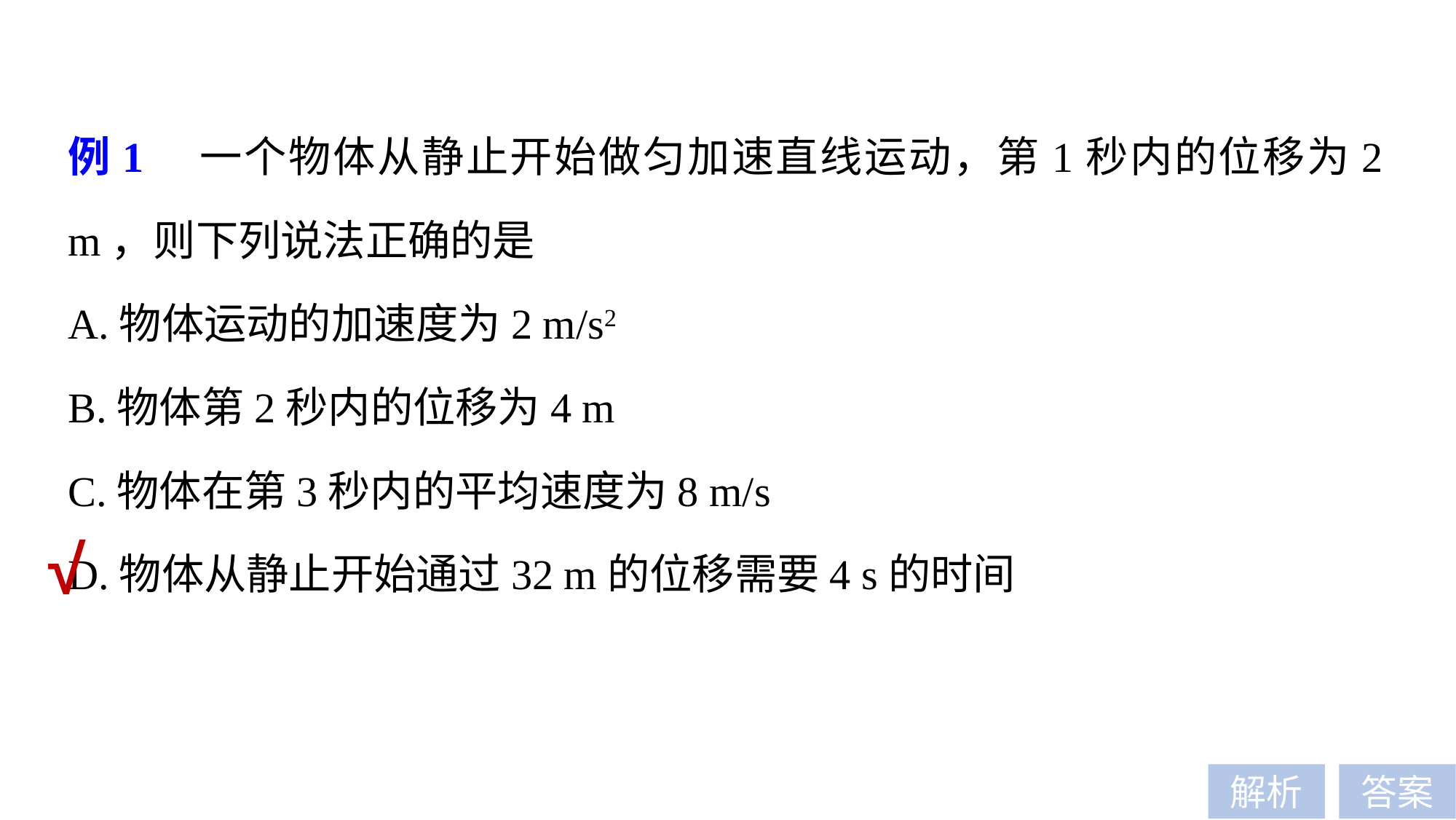

例1　一个物体从静止开始做匀加速直线运动，第1秒内的位移为2 m，则下列说法正确的是
A.物体运动的加速度为2 m/s2
B.物体第2秒内的位移为4 m
C.物体在第3秒内的平均速度为8 m/s
D.物体从静止开始通过32 m的位移需要4 s的时间
√
解析
答案